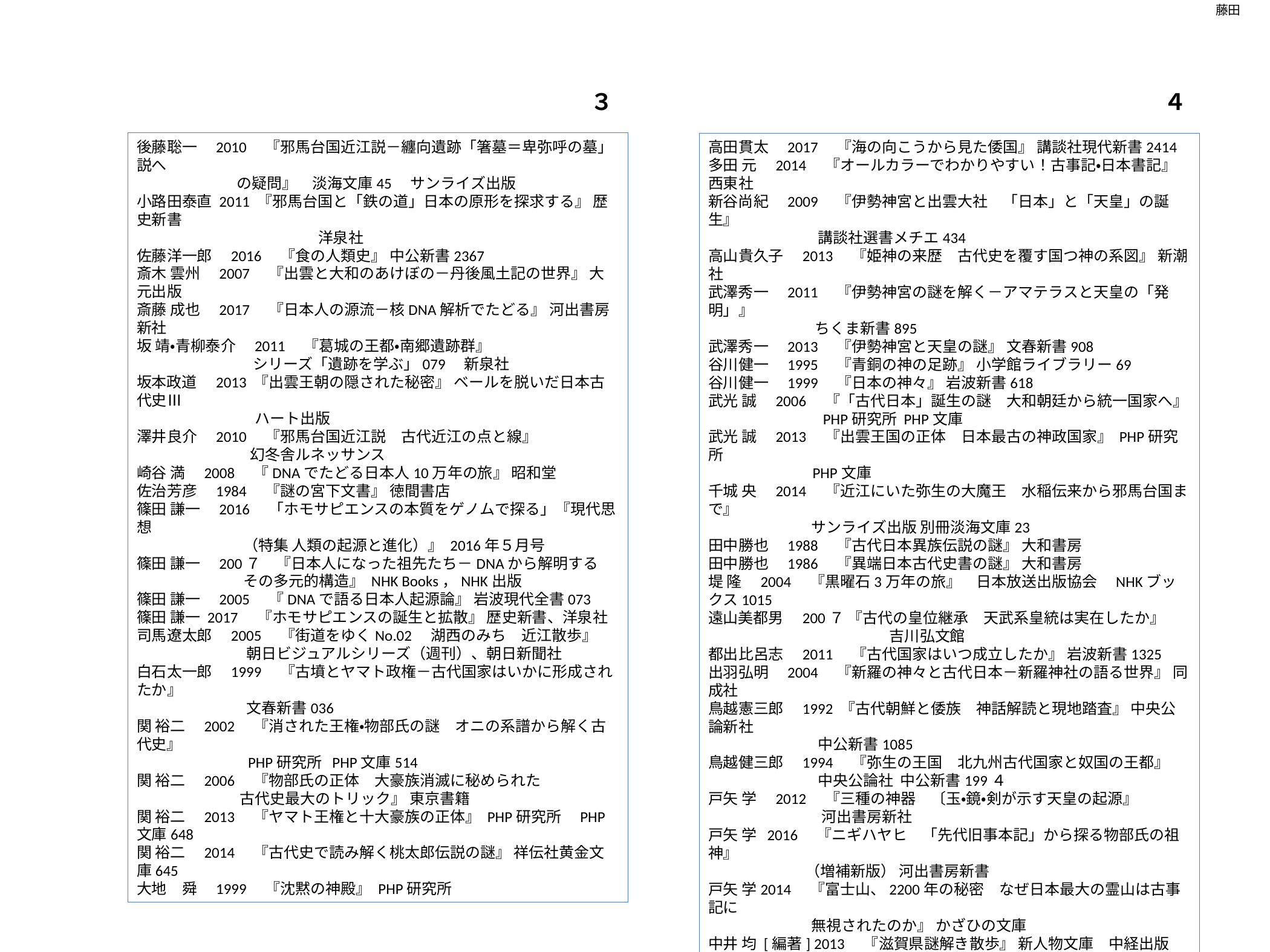

藤田
３
４
後藤聡一　2010　『邪馬台国近江説－纏向遺跡「箸墓＝卑弥呼の墓」説へ
                             の疑問』　淡海文庫45　サンライズ出版
小路田泰直 2011 『邪馬台国と「鉄の道」日本の原形を探求する』 歴史新書
　　　　　　　　　　　　洋泉社
佐藤洋一郎　2016　『食の人類史』 中公新書2367
斎木 雲州　2007　『出雲と大和のあけぼの－丹後風土記の世界』 大元出版
斎藤 成也　2017　『日本人の源流－核DNA解析でたどる』 河出書房新社
坂 靖・青柳泰介　2011　『葛城の王都・南郷遺跡群』
                                  シリーズ「遺跡を学ぶ」079　新泉社
坂本政道　2013 『出雲王朝の隠された秘密』 ベールを脱いだ日本古代史Ⅲ
                              　ハート出版
澤井良介　2010　『邪馬台国近江説　古代近江の点と線』
                                 幻冬舎ルネッサンス
崎谷 満　2008　『DNAでたどる日本人10万年の旅』 昭和堂
佐治芳彦　1984　『謎の宮下文書』 徳間書店
篠田 謙一　2016　「ホモサピエンスの本質をゲノムで探る」『現代思想
                               （特集 人類の起源と進化）』 2016年５月号
篠田 謙一　200７　『日本人になった祖先たち－DNAから解明する
                               その多元的構造』 NHK Books，NHK出版
篠田 謙一　2005　『DNAで語る日本人起源論』 岩波現代全書073
篠田 謙一 2017　『ホモサピエンスの誕生と拡散』 歴史新書、洋泉社
司馬遼太郎　2005　『街道をゆくNo.02　湖西のみち　近江散歩』
                                朝日ビジュアルシリーズ（週刊）、朝日新聞社
白石太一郎　1999　『古墳とヤマト政権－古代国家はいかに形成されたか』
                                文春新書036
関 裕二　2002　『消された王権・物部氏の謎　オニの系譜から解く古代史』
                                PHP研究所  PHP文庫514
関 裕二　2006　『物部氏の正体　大豪族消滅に秘められた
                              古代史最大のトリック』 東京書籍
関 裕二　2013　『ヤマト王権と十大豪族の正体』 PHP研究所　PHP文庫648
関 裕二　2014　『古代史で読み解く桃太郎伝説の謎』 祥伝社黄金文庫645
大地　舜　1999　『沈黙の神殿』 PHP研究所
高田貫太　2017　『海の向こうから見た倭国』 講談社現代新書2414
多田 元　2014　『オールカラーでわかりやすい！古事記・日本書記』 西東社
新谷尚紀　2009　『伊勢神宮と出雲大社　「日本」と「天皇」の誕生』
                                講談社選書メチエ434
高山貴久子　2013　『姫神の来歴　古代史を覆す国つ神の系図』 新潮社
武澤秀一　2011　『伊勢神宮の謎を解く－アマテラスと天皇の「発明」』
                               ちくま新書895
武澤秀一　2013　『伊勢神宮と天皇の謎』 文春新書908
谷川健一　1995　『青銅の神の足跡』 小学館ライブラリー69
谷川健一　1999　『日本の神々』 岩波新書618
武光 誠　2006　『「古代日本」誕生の謎　大和朝廷から統一国家へ』
                                 PHP研究所 PHP文庫
武光 誠　2013　『出雲王国の正体　日本最古の神政国家』 PHP研究所
                              PHP文庫
千城 央　2014　『近江にいた弥生の大魔王　水稲伝来から邪馬台国まで』
                              サンライズ出版 別冊淡海文庫23
田中勝也　1988　『古代日本異族伝説の謎』 大和書房
田中勝也　1986　『異端日本古代史書の謎』 大和書房
堤 隆　2004　『黒曜石3万年の旅』　日本放送出版協会　NHKブックス1015
遠山美都男　200７ 『古代の皇位継承　天武系皇統は実在したか』
　　　　　　　　　　　　吉川弘文館
都出比呂志　2011　『古代国家はいつ成立したか』 岩波新書1325
出羽弘明　2004　『新羅の神々と古代日本－新羅神社の語る世界』 同成社
鳥越憲三郎　1992 『古代朝鮮と倭族　神話解読と現地踏査』 中央公論新社
                                中公新書1085
鳥越健三郎　1994　『弥生の王国　北九州古代国家と奴国の王都』
                                中央公論社  中公新書199４
戸矢 学　2012　『三種の神器　〔玉・鏡・剣が示す天皇の起源』
                                 河出書房新社
戸矢 学  2016　『ニギハヤヒ　「先代旧事本記」から探る物部氏の祖神』
                            （増補新版） 河出書房新書
戸矢 学2014　『富士山、2200年の秘密　なぜ日本最大の霊山は古事記に
                              無視されたのか』 かざひの文庫
中井 均 [編著] 2013　『滋賀県謎解き散歩』 新人物文庫　中経出版